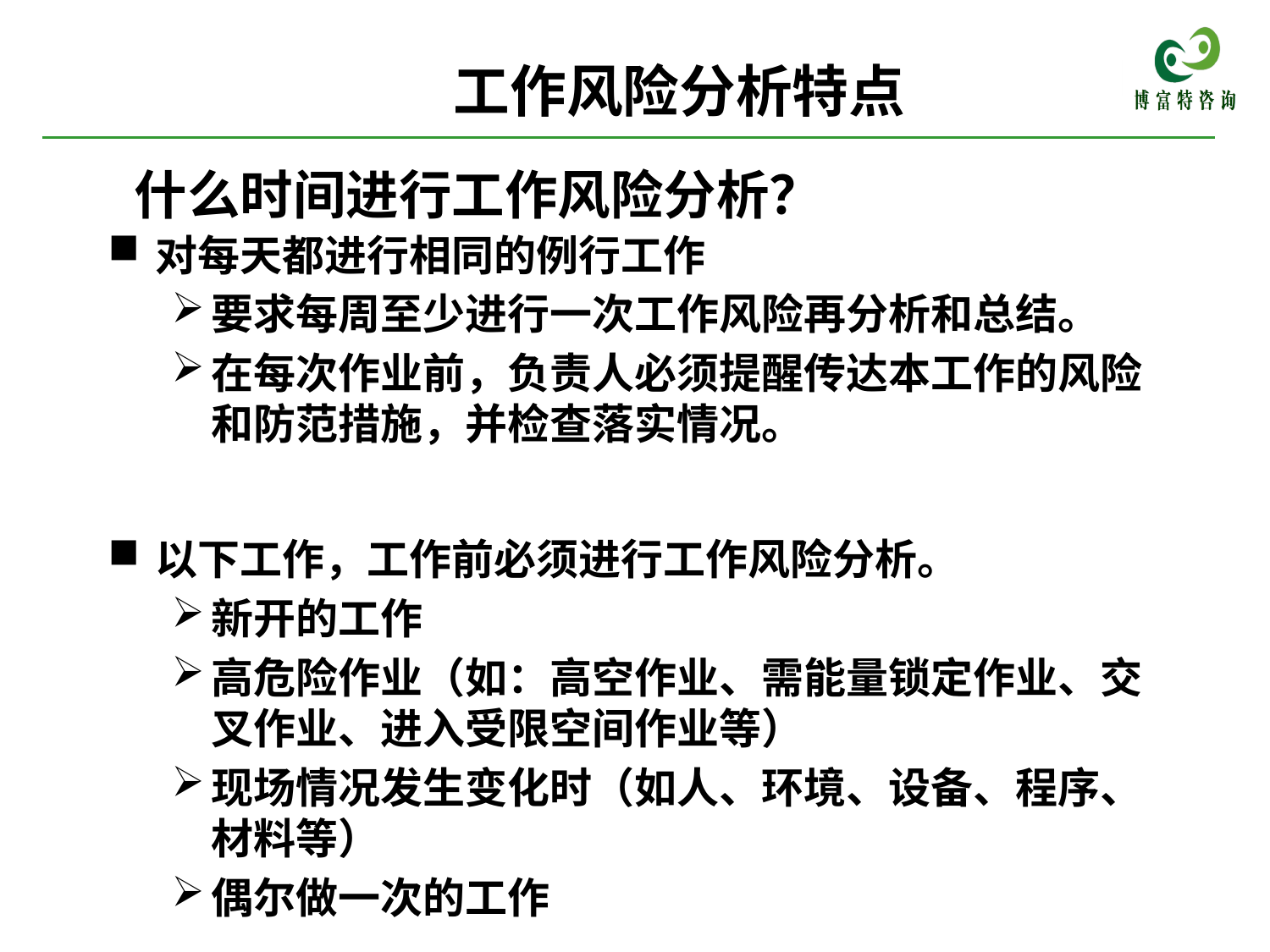

工作风险分析特点
# 什么时间进行工作风险分析？
对每天都进行相同的例行工作
要求每周至少进行一次工作风险再分析和总结。
在每次作业前，负责人必须提醒传达本工作的风险和防范措施，并检查落实情况。

以下工作，工作前必须进行工作风险分析。
新开的工作
高危险作业（如：高空作业、需能量锁定作业、交叉作业、进入受限空间作业等）
现场情况发生变化时（如人、环境、设备、程序、材料等）
偶尔做一次的工作